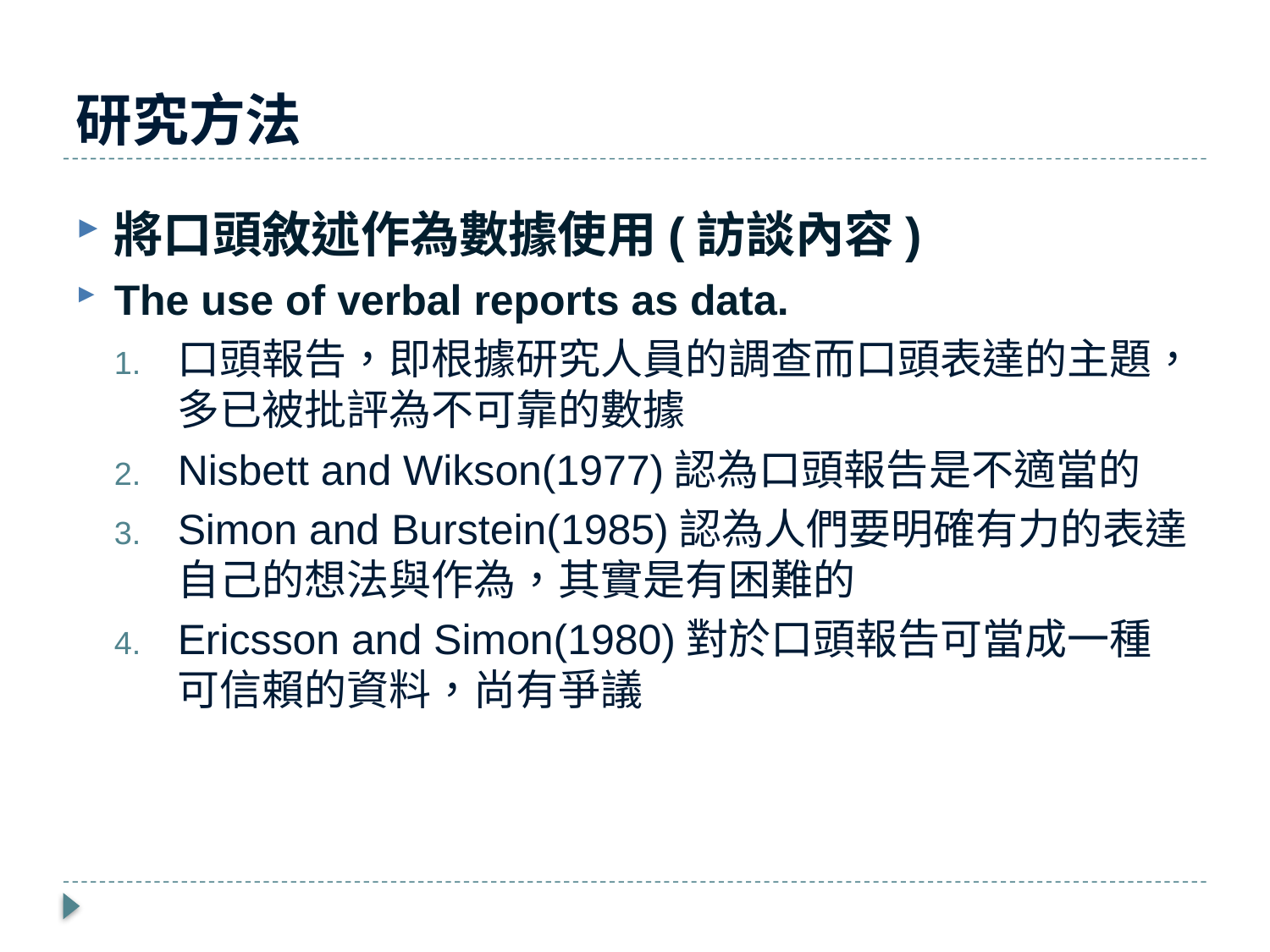

# 研究方法

將口頭敘述作為數據使用(訪談內容)
The use of verbal reports as data.
口頭報告，即根據研究人員的調查而口頭表達的主題，多已被批評為不可靠的數據
Nisbett and Wikson(1977)認為口頭報告是不適當的
Simon and Burstein(1985)認為人們要明確有力的表達自己的想法與作為，其實是有困難的
Ericsson and Simon(1980)對於口頭報告可當成一種可信賴的資料，尚有爭議